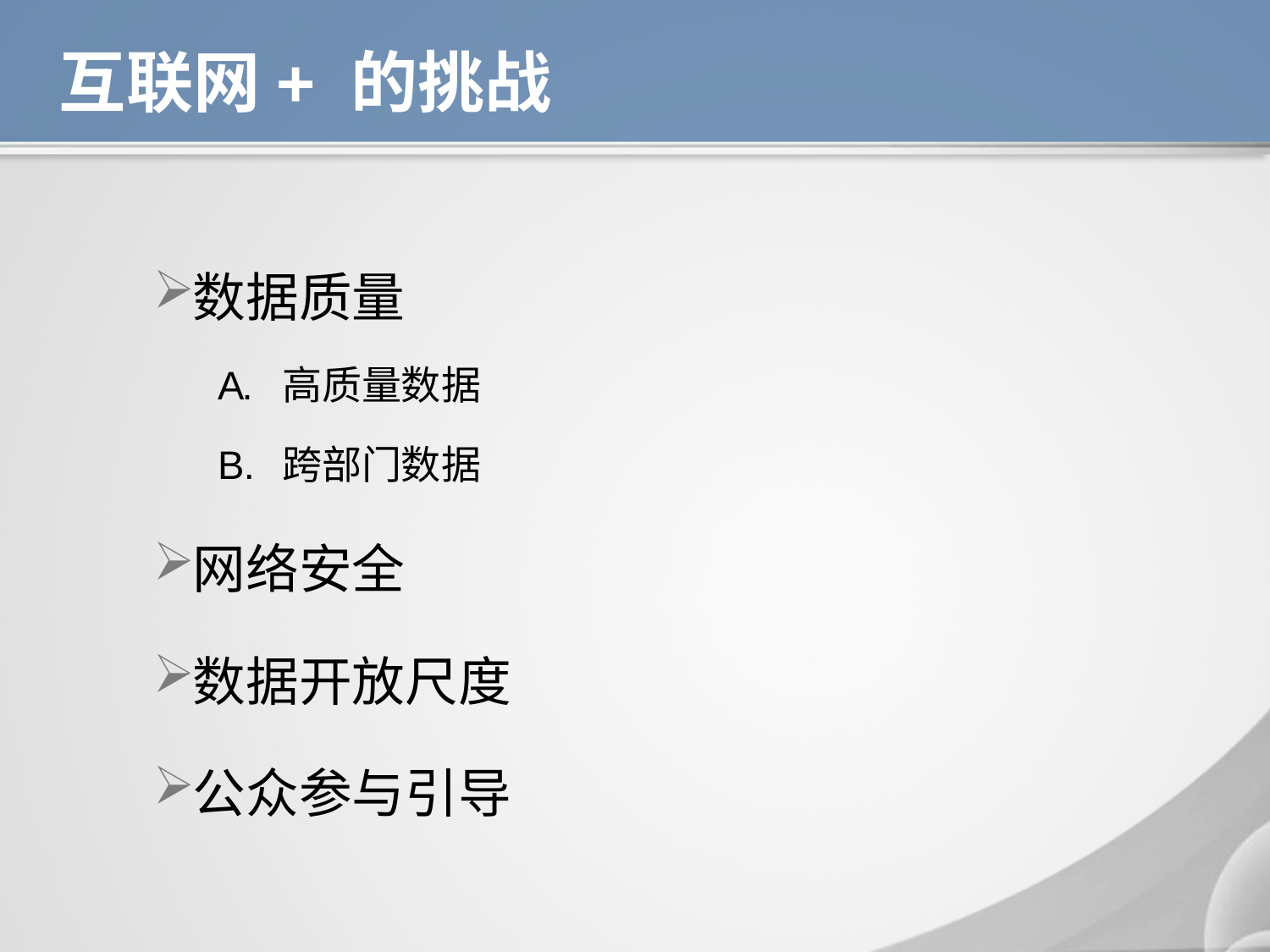

# 互联网+ 的挑战
数据质量
高质量数据
跨部门数据
网络安全
数据开放尺度
公众参与引导